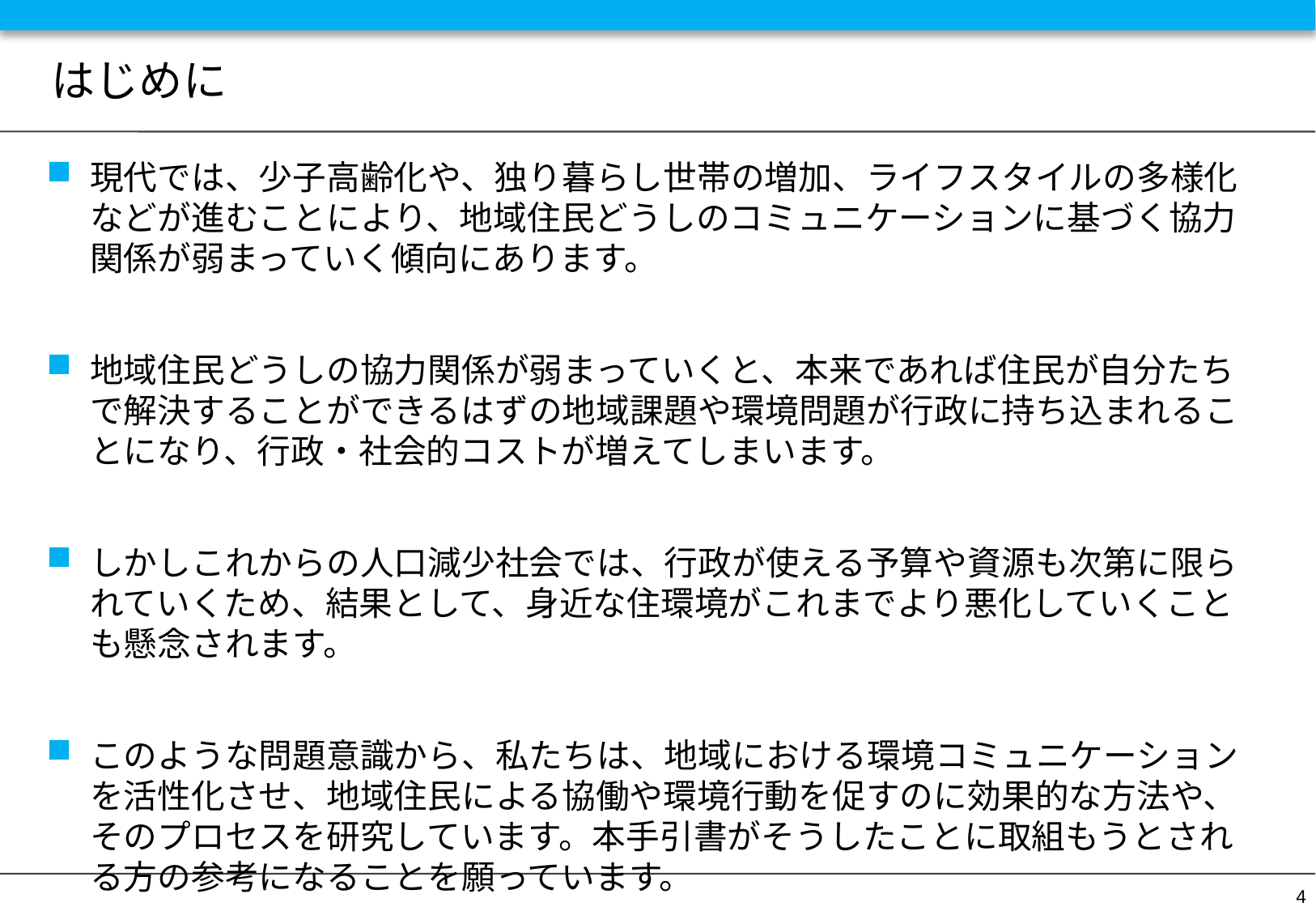

# はじめに
現代では、少子高齢化や、独り暮らし世帯の増加、ライフスタイルの多様化などが進むことにより、地域住民どうしのコミュニケーションに基づく協力関係が弱まっていく傾向にあります。

地域住民どうしの協力関係が弱まっていくと、本来であれば住民が自分たちで解決することができるはずの地域課題や環境問題が行政に持ち込まれることになり、行政・社会的コストが増えてしまいます。

しかしこれからの人口減少社会では、行政が使える予算や資源も次第に限られていくため、結果として、身近な住環境がこれまでより悪化していくことも懸念されます。

このような問題意識から、私たちは、地域における環境コミュニケーションを活性化させ、地域住民による協働や環境行動を促すのに効果的な方法や、そのプロセスを研究しています。本手引書がそうしたことに取組もうとされる方の参考になることを願っています。
4